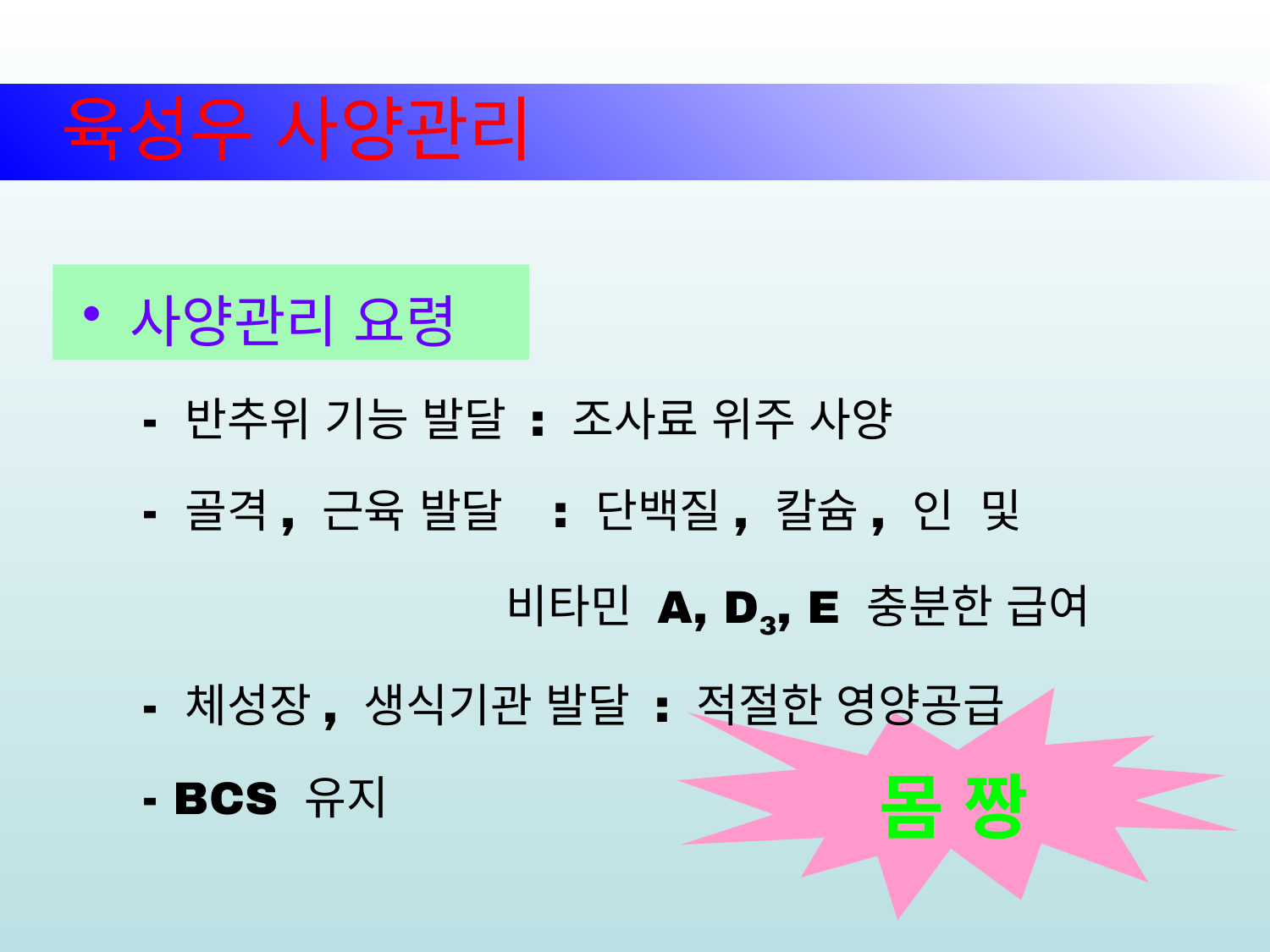

육성우 사양관리
사양관리 요령
    - 반추위 기능 발달 : 조사료 위주 사양
    - 골격, 근육 발달   : 단백질, 칼슘, 인  및
                                비타민 A, D3, E 충분한 급여
    - 체성장, 생식기관 발달 : 적절한 영양공급
    - BCS 유지

몸 짱